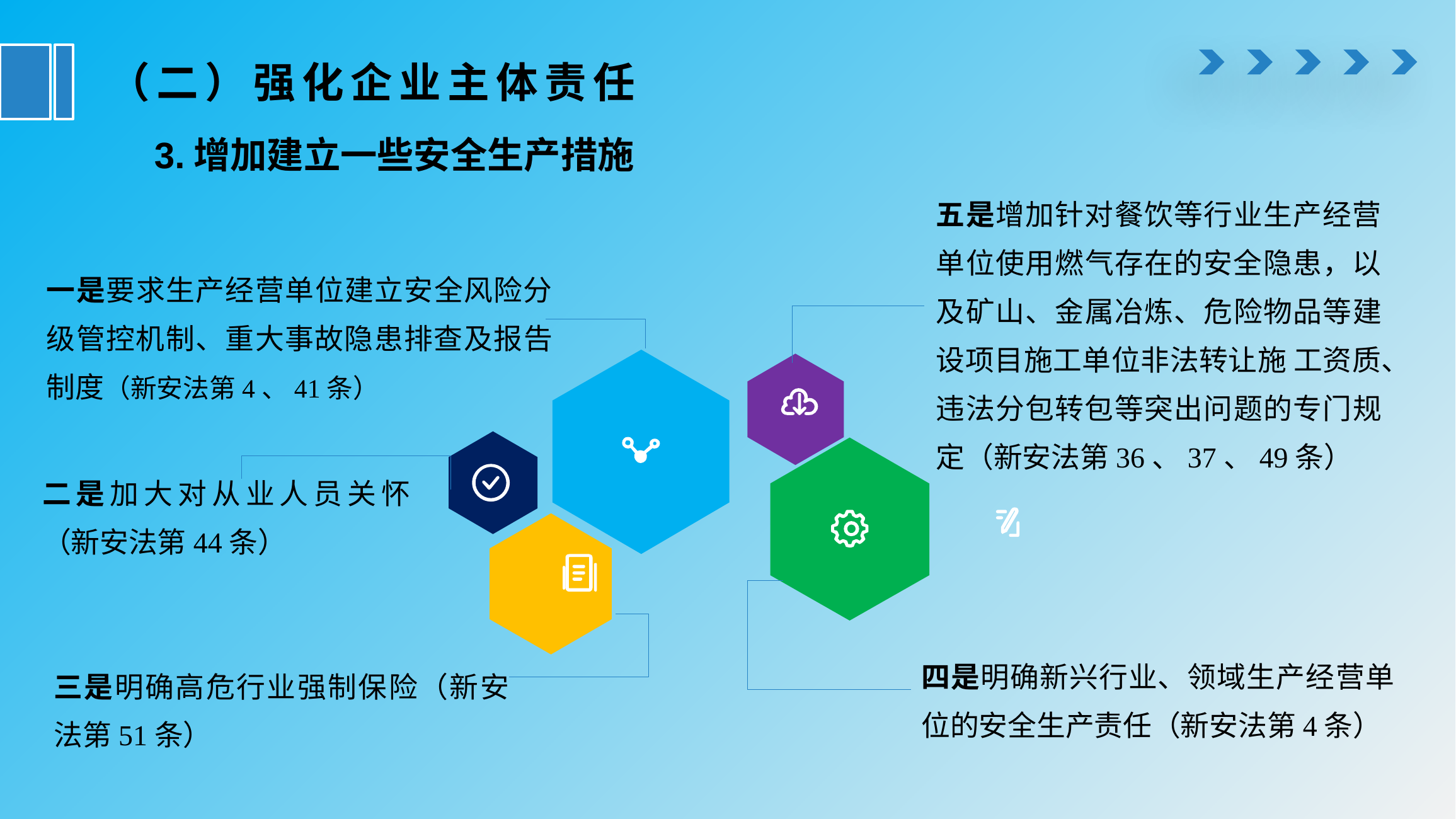

# （二）强化企业主体责任
          3.增加建立一些安全生产措施

五是增加针对餐饮等行业生产经营单位使用燃气存在的安全隐患，以及矿山、金属冶炼、危险物品等建设项目施工单位非法转让施 工资质、违法分包转包等突出问题的专门规定（新安法第36、37、49条）
一是要求生产经营单位建立安全风险分级管控机制、重大事故隐患排查及报告制度（新安法第4、41条）

二是加大对从业人员关怀（新安法第44条）

四是明确新兴行业、领域生产经营单位的安全生产责任（新安法第4条）
三是明确高危行业强制保险（新安法第51条）